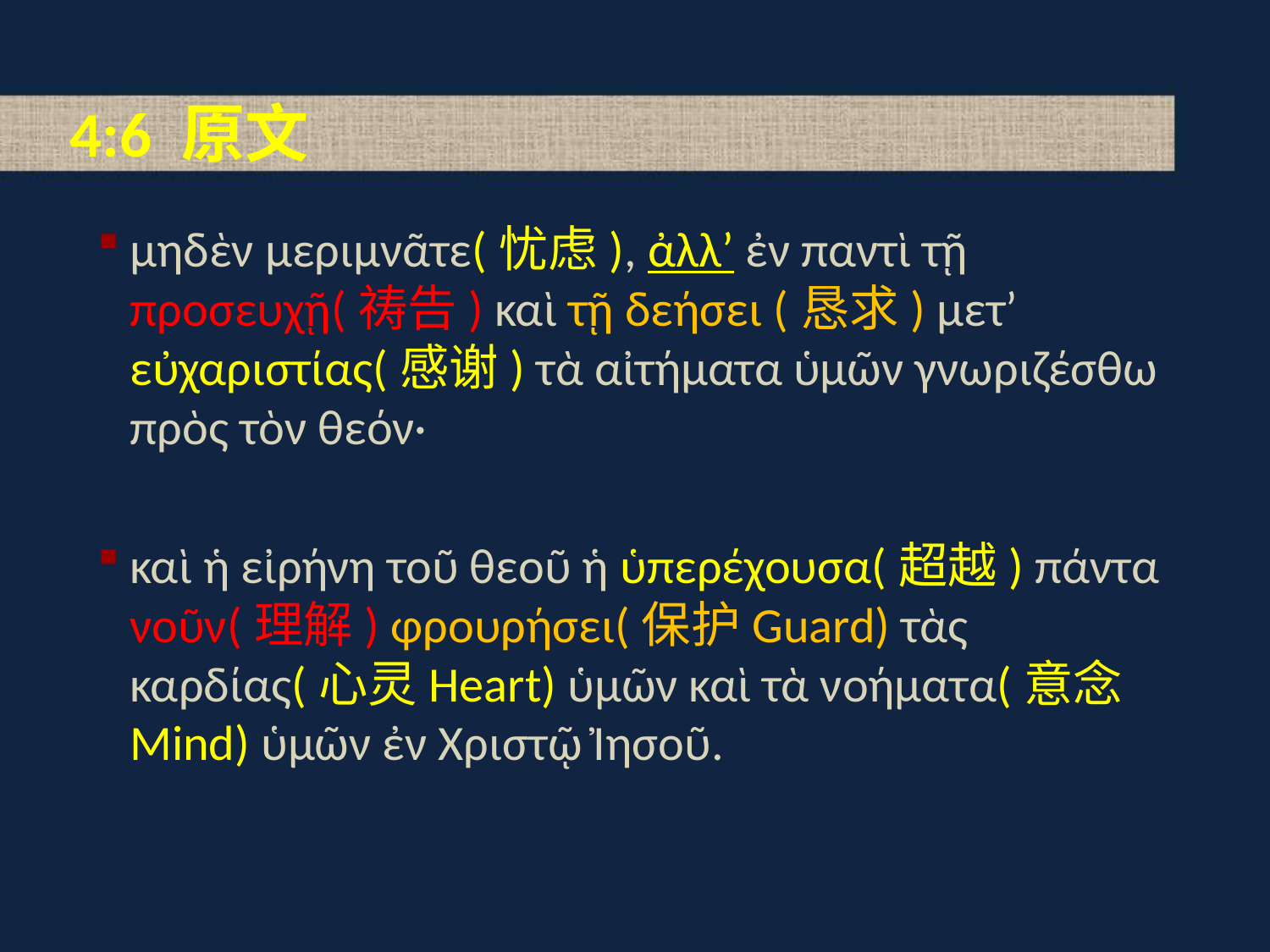

# 4:6 原文
μηδὲν μεριμνᾶτε(忧虑), ἀλλʼ ἐν παντὶ τῇ προσευχῇ(祷告) καὶ τῇ δεήσει (恳求) μετʼ εὐχαριστίας(感谢) τὰ αἰτήματα ὑμῶν γνωριζέσθω πρὸς τὸν θεόν·

καὶ ἡ εἰρήνη τοῦ θεοῦ ἡ ὑπερέχουσα(超越) πάντα νοῦν(理解) φρουρήσει(保护Guard) τὰς καρδίας(心灵Heart) ὑμῶν καὶ τὰ νοήματα(意念Mind) ὑμῶν ἐν Χριστῷ Ἰησοῦ.